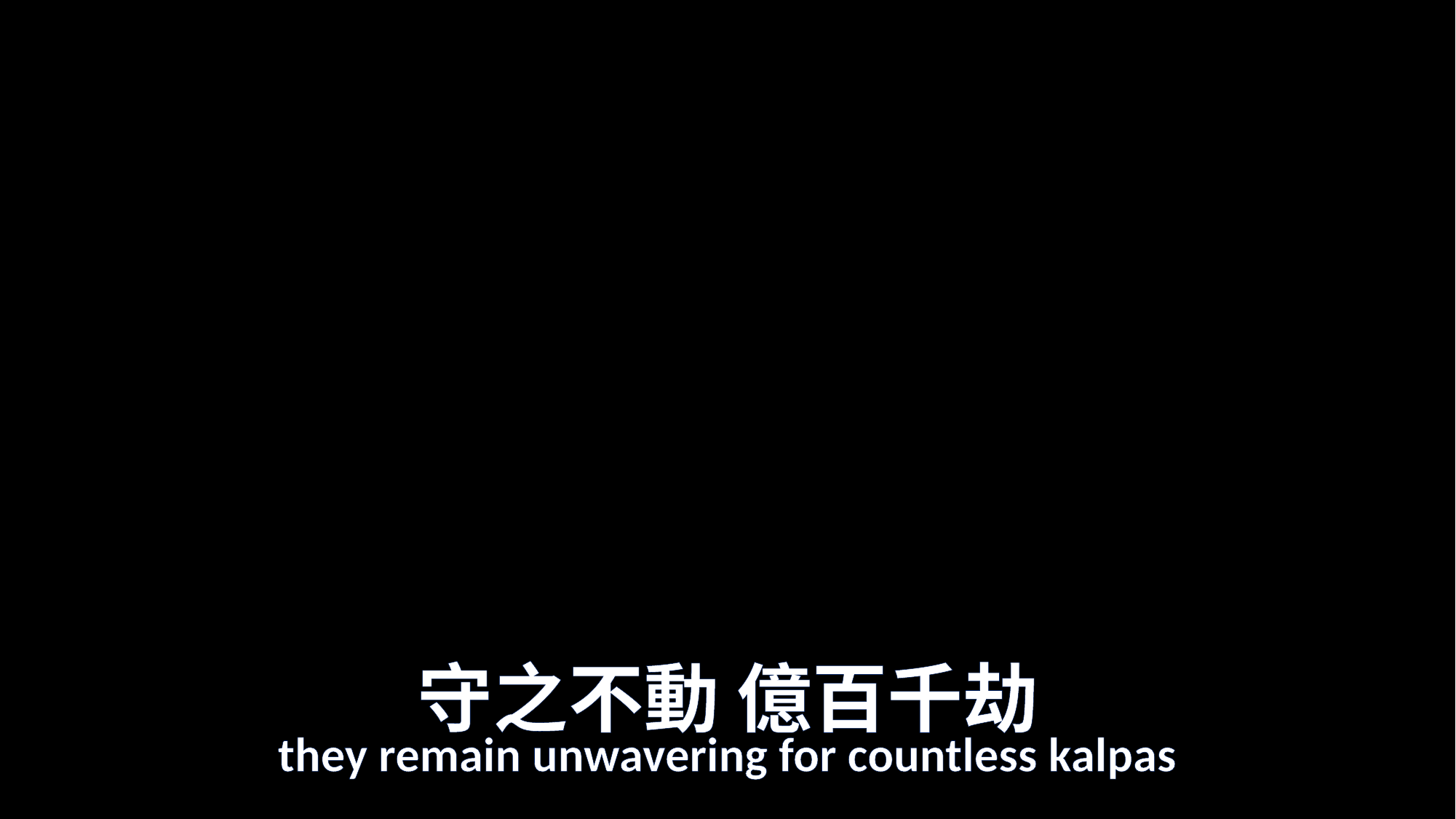

# 守之不動 億百千劫
they remain unwavering for countless kalpas